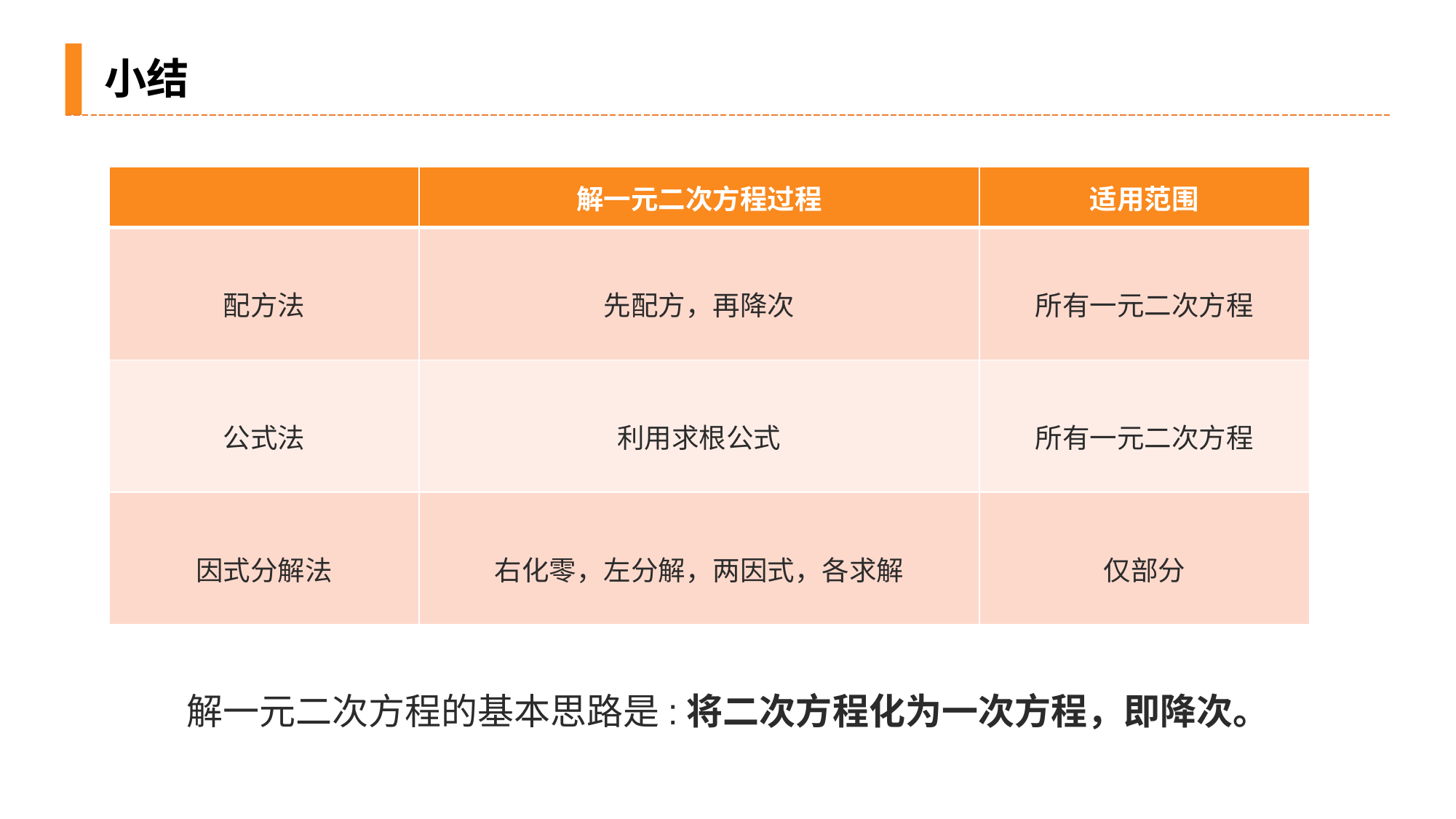

小结
|  | 解一元二次方程过程 | 适用范围 |
| --- | --- | --- |
| 配方法 | 先配方，再降次 | 所有一元二次方程 |
| 公式法 | 利用求根公式 | 所有一元二次方程 |
| 因式分解法 | 右化零，左分解，两因式，各求解 | 仅部分 |
解一元二次方程的基本思路是:将二次方程化为一次方程，即降次。